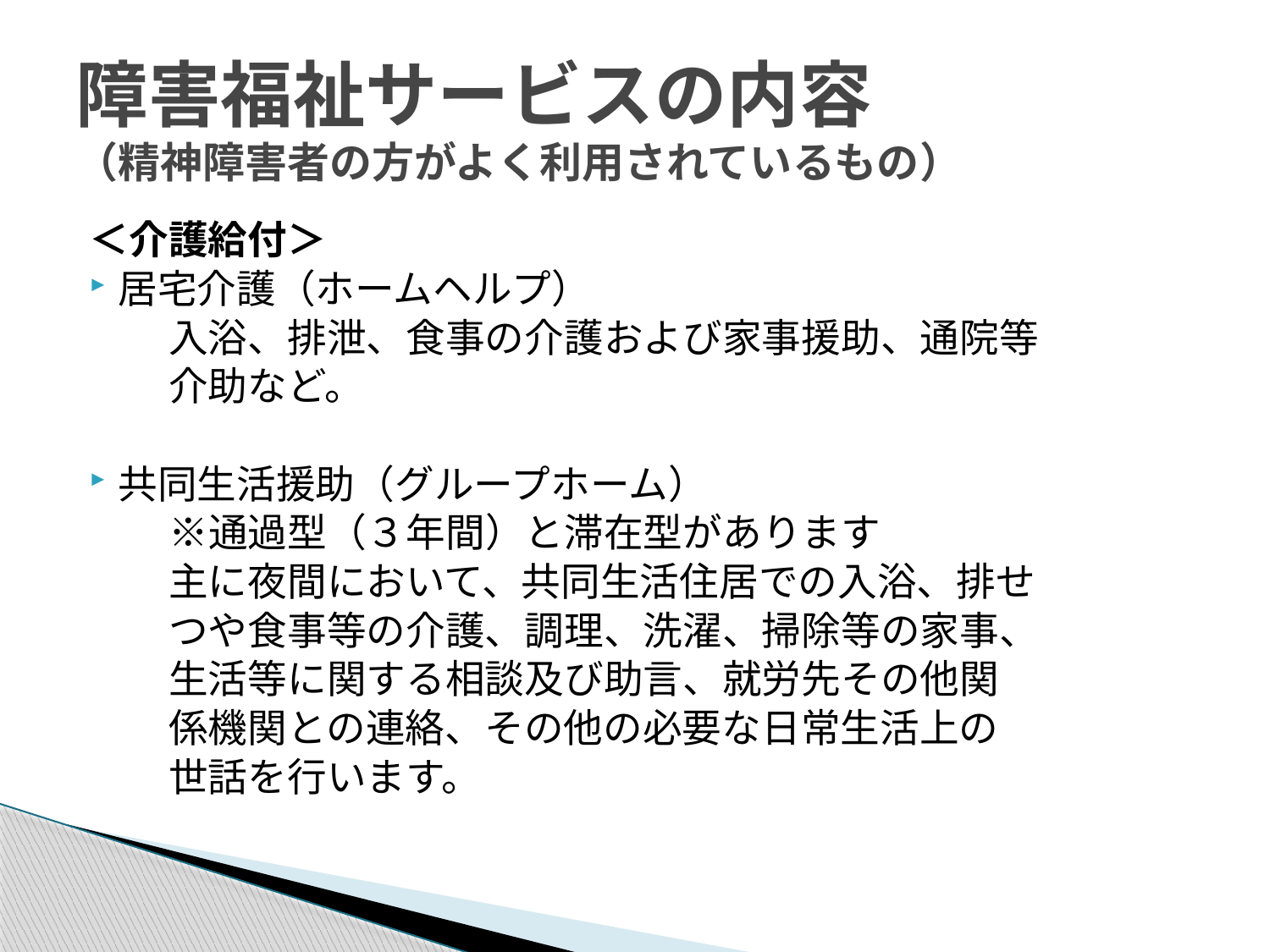

# 障害福祉サービスの内容 （精神障害者の方がよく利用されているもの）

＜介護給付＞
居宅介護（ホームヘルプ）
　　入浴、排泄、食事の介護および家事援助、通院等
　　介助など。

共同生活援助（グループホーム）
　　※通過型（３年間）と滞在型があります
　　主に夜間において、共同生活住居での入浴、排せ
　　つや食事等の介護、調理、洗濯、掃除等の家事、
　　生活等に関する相談及び助言、就労先その他関
　　係機関との連絡、その他の必要な日常生活上の
　　世話を行います。